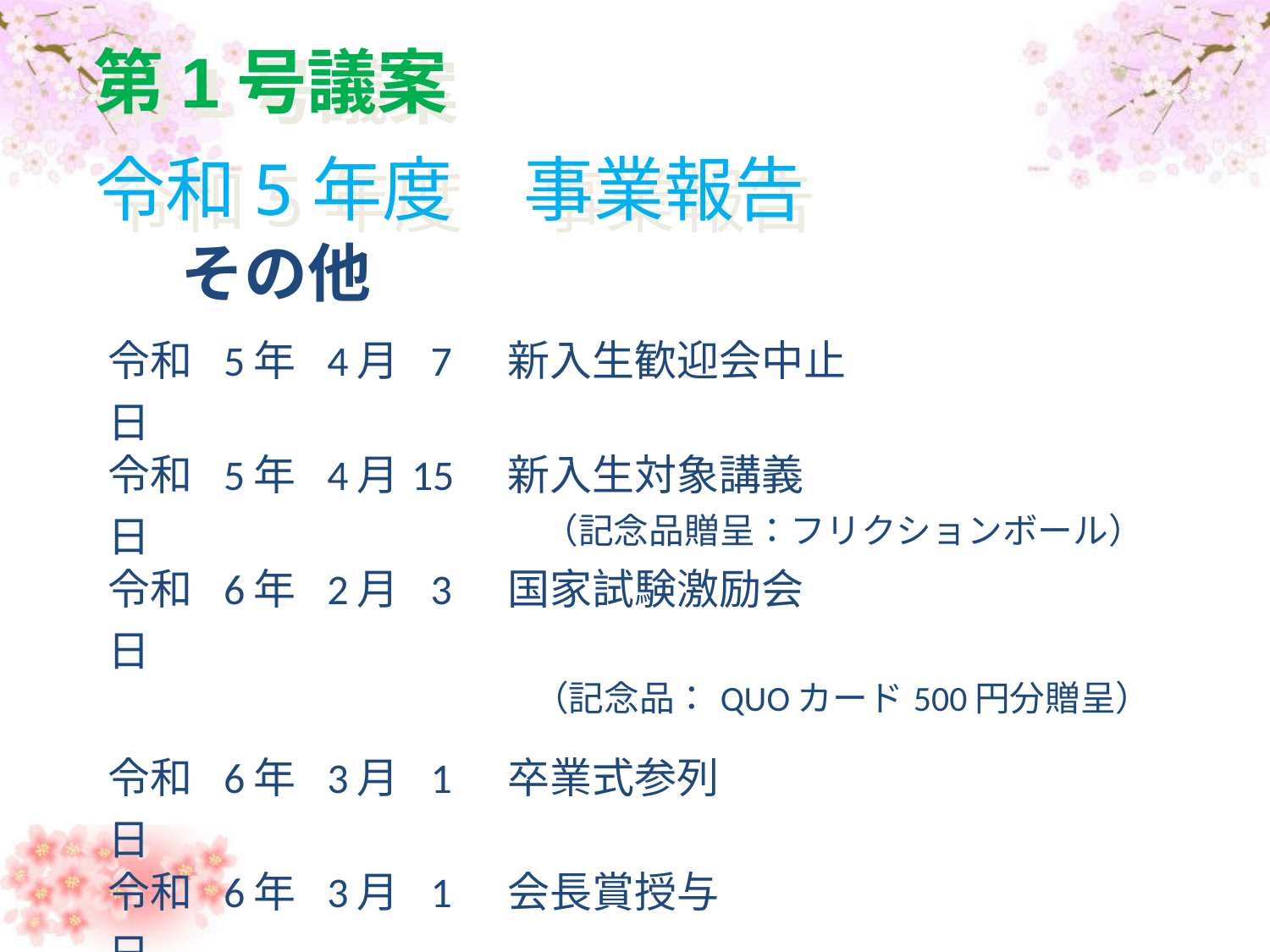

第1号議案
	令和5年度　事業報告

その他
| 令和 5年 4月 7日 | 新入生歓迎会中止 |
| --- | --- |
| 令和 5年 4月15日 | 新入生対象講義 　（記念品贈呈：フリクションボール） |
| 令和 6年 2月 3日 | 国家試験激励会 |
|  | （記念品：QUOカード500円分贈呈） |
| 令和 6年 3月 1日 | 卒業式参列 |
| 令和 6年 3月 1日 | 会長賞授与 |
|  |  |